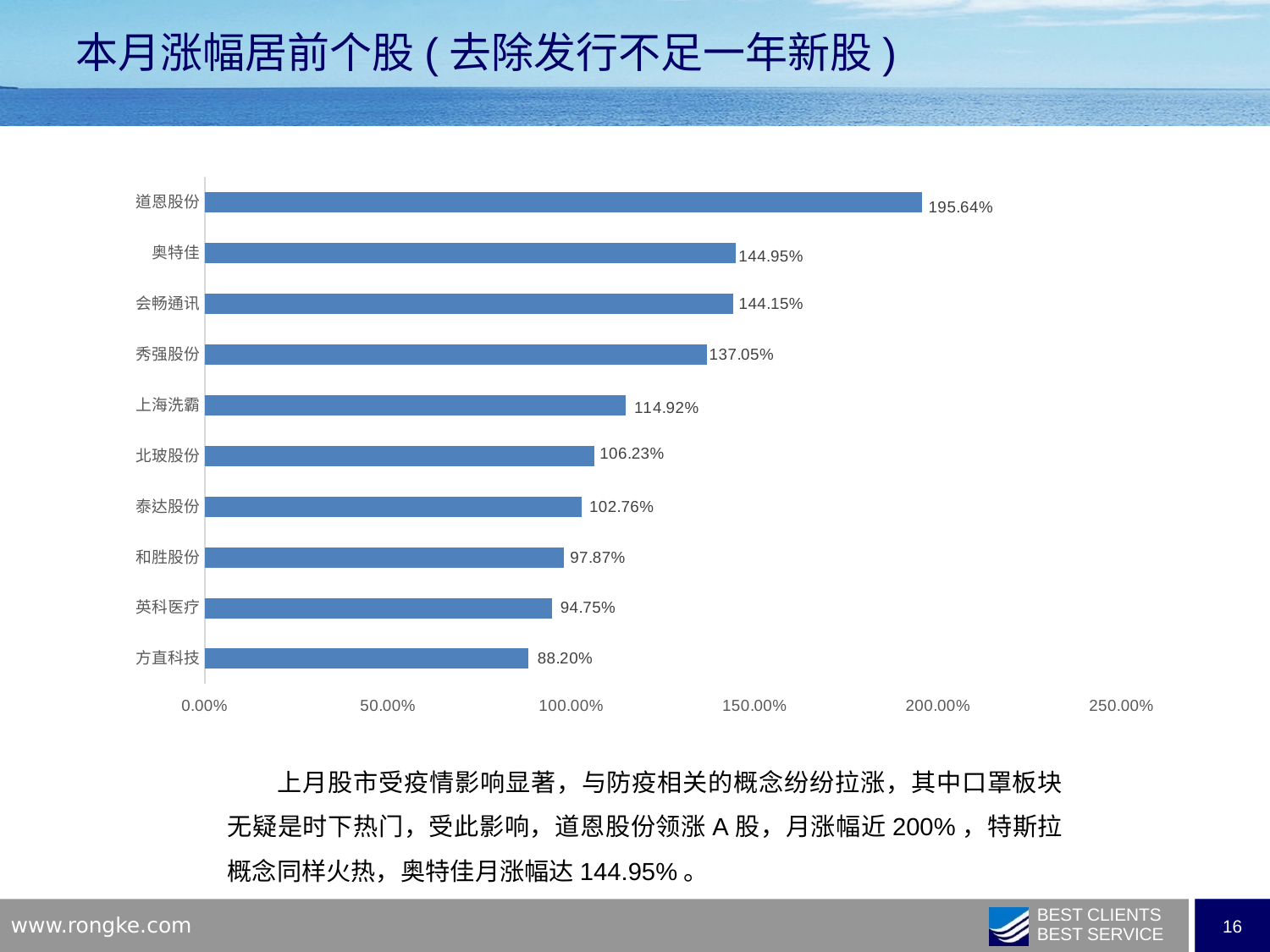

本月涨幅居前个股(去除发行不足一年新股)

### Chart

| Category | 2月涨幅 |
|---|---|
| 道恩股份 | 1.9563699825479932 |
| 奥特佳 | 1.4494949494949494 |
| 会畅通讯 | 1.4414715719063547 |
| 秀强股份 | 1.3704545454545451 |
| 上海洗霸 | 1.1492015968063871 |
| 北玻股份 | 1.062271062271062 |
| 泰达股份 | 1.0275590551181102 |
| 和胜股份 | 0.978743068391867 |
| 英科医疗 | 0.9474798814061838 |
| 方直科技 | 0.8819923371647507 |
上月股市受疫情影响显著，与防疫相关的概念纷纷拉涨，其中口罩板块无疑是时下热门，受此影响，道恩股份领涨A股，月涨幅近200%，特斯拉概念同样火热，奥特佳月涨幅达144.95%。